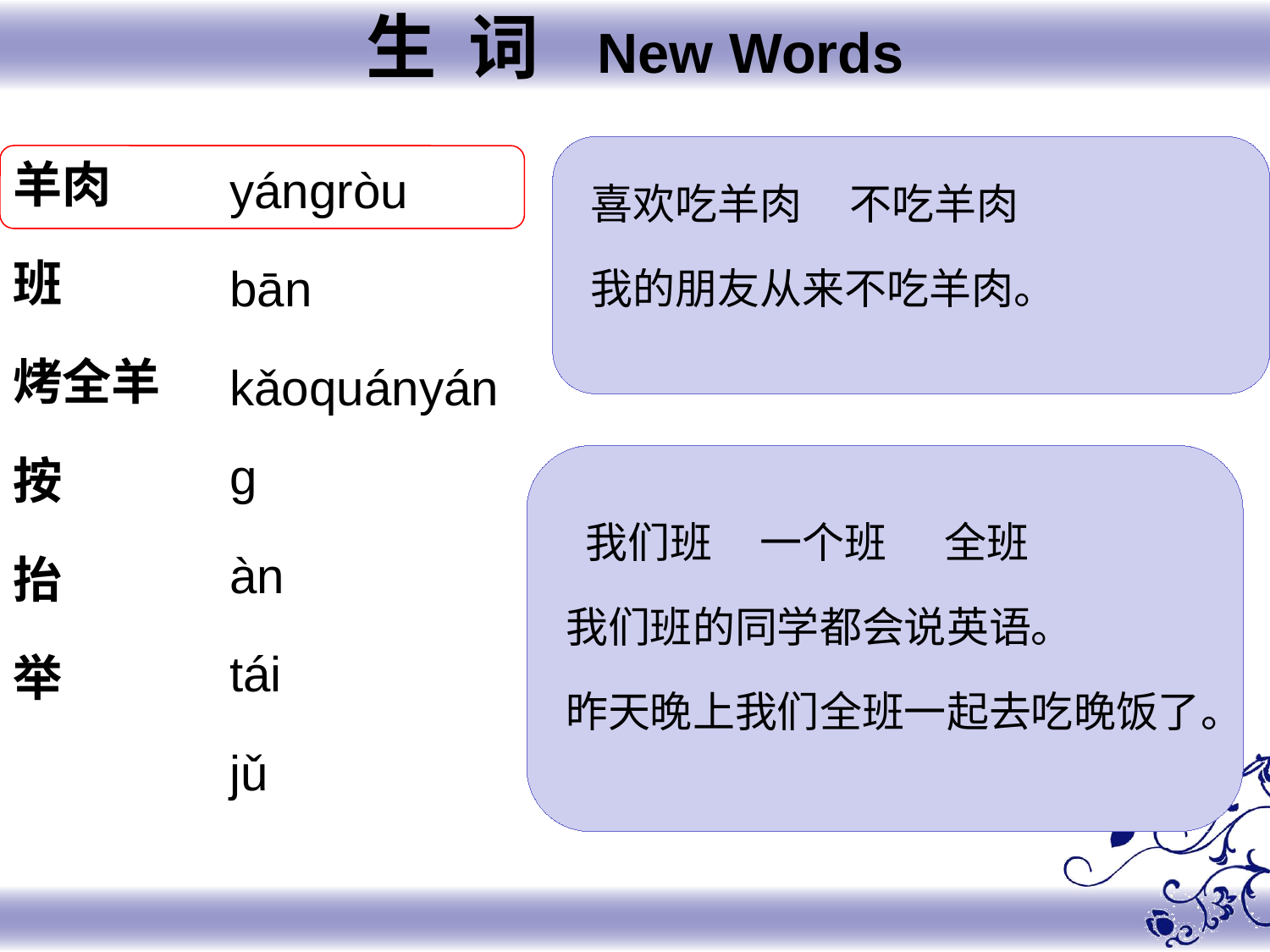

生  词   New Words
羊肉
班
烤全羊
按
抬
举
yángròu
bān
kǎoquányáng
àn
tái
jǔ

喜欢吃羊肉     不吃羊肉
我的朋友从来不吃羊肉。

 我们班     一个班      全班
我们班的同学都会说英语。
昨天晚上我们全班一起去吃晚饭了。